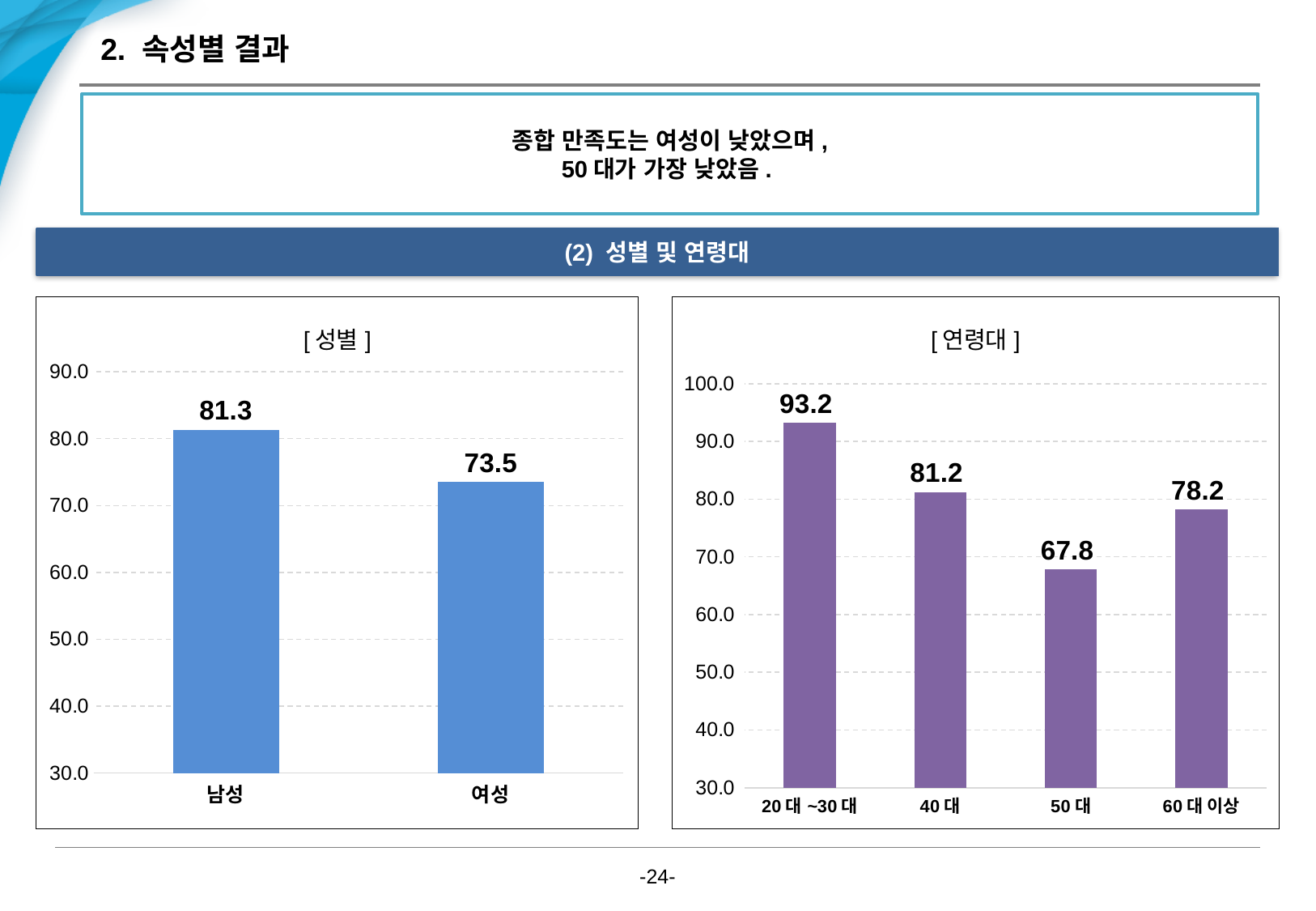

# 2. 속성별 결과

종합 만족도는 여성이 낮았으며,
50대가 가장 낮았음.
(2) 성별 및 연령대

### Chart: [성별]

| Category | 종합 만족도 |
|---|---|
| 남성 | 81.3 |
| 여성 | 73.5 |

### Chart: [연령대]

| Category | 종합만족도 |
|---|---|
| 20대~30대 | 93.1696428575 |
| 40대 | 81.18199136000001 |
| 50대 | 67.8389940363158 |
| 60대 이상 | 78.19901765833335 |
-24-